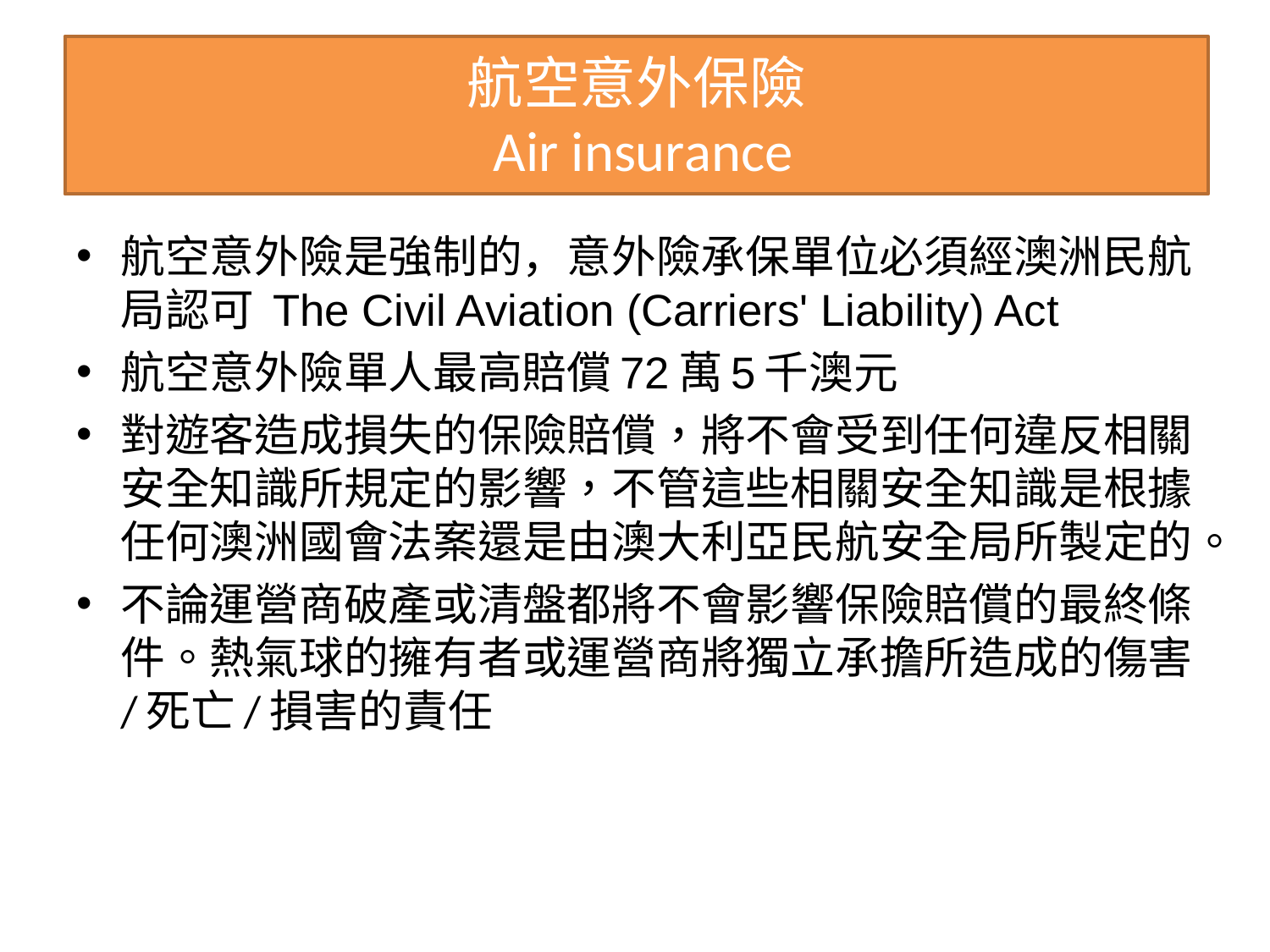

# 航空意外保險 Air insurance
航空意外險是強制的，意外險承保單位必須經澳洲民航局認可 The Civil Aviation (Carriers' Liability) Act
航空意外險單人最高賠償72萬5千澳元
對遊客造成損失的保險賠償，將不會受到任何違反相關安全知識所規定的影響，不管這些相關安全知識是根據任何澳洲國會法案還是由澳大利亞民航安全局所製定的。
不論運營商破產或清盤都將不會影響保險賠償的最終條件。熱氣球的擁有者或運營商將獨立承擔所造成的傷害/死亡/損害的責任